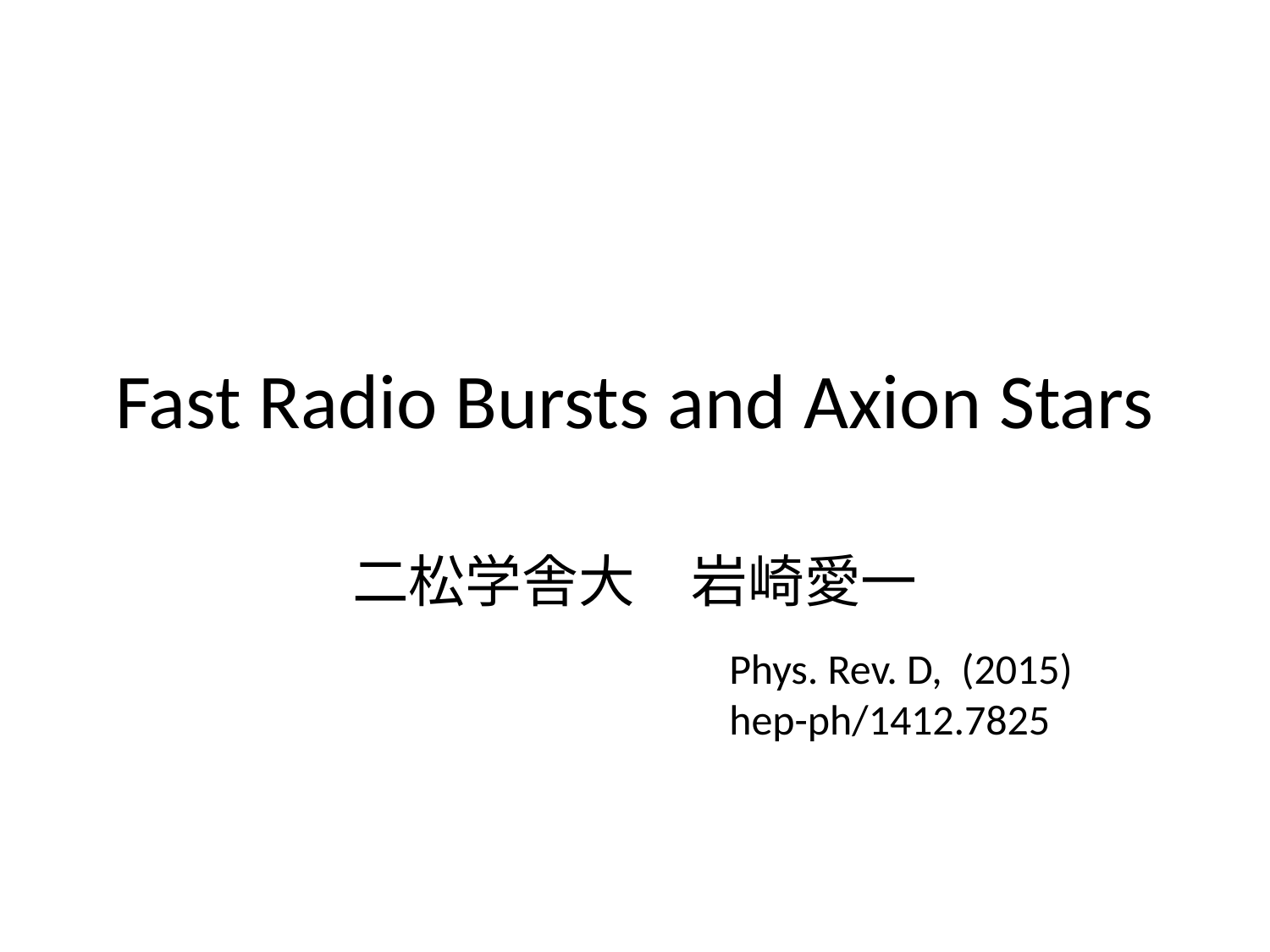

# Fast Radio Bursts and Axion Stars
二松学舎大　岩崎愛一
Phys. Rev. D,  (2015)
hep-ph/1412.7825